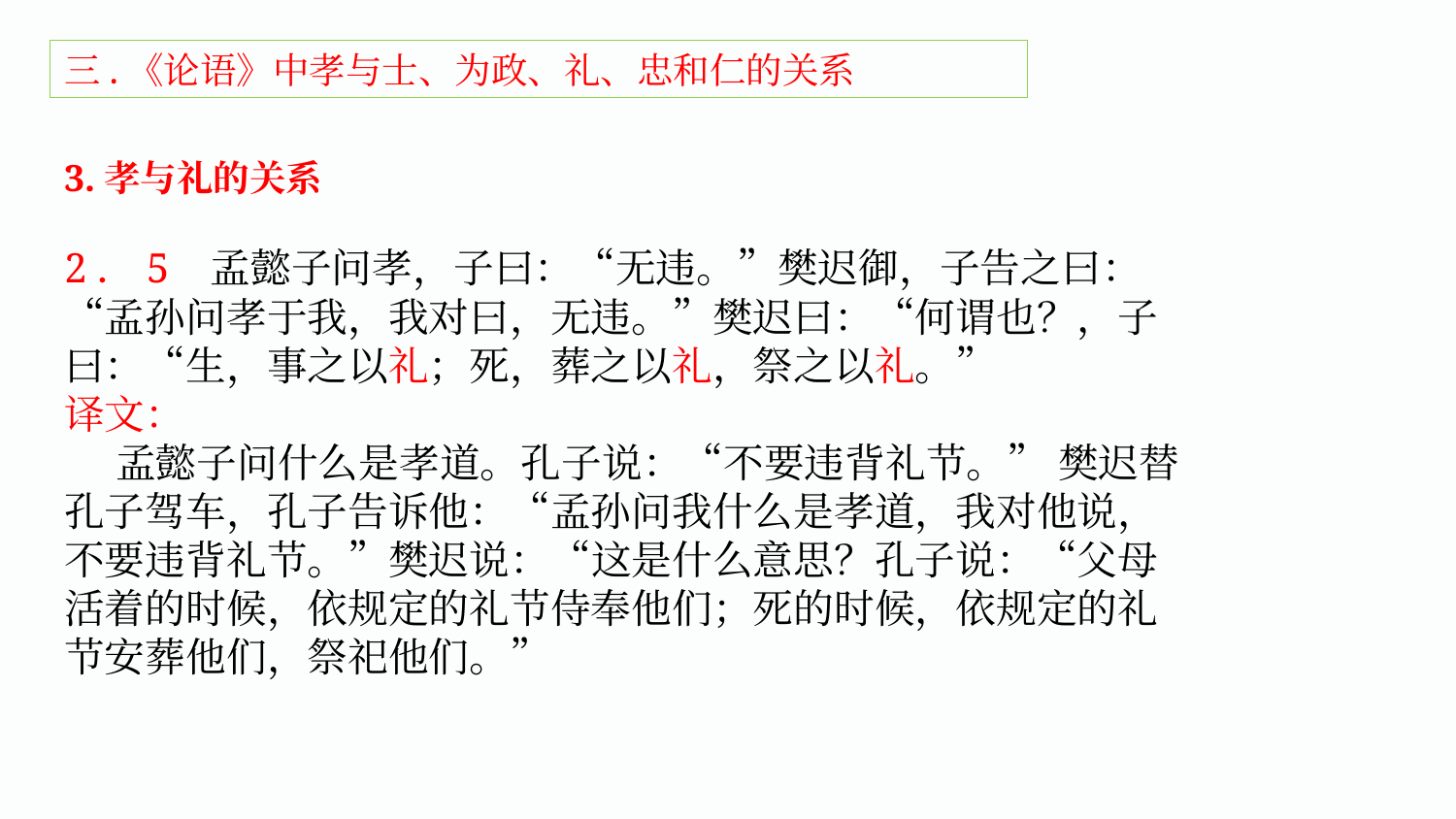

三.《论语》中孝与士、为政、礼、忠和仁的关系
3.孝与礼的关系

2．5   孟懿子问孝，子曰：“无违。”樊迟御，子告之曰：“孟孙问孝于我，我对曰，无违。”樊迟曰：“何谓也？，子曰：“生，事之以礼；死，葬之以礼，祭之以礼。”
译文：
    孟懿子问什么是孝道。孔子说：“不要违背礼节。” 樊迟替孔子驾车，孔子告诉他：“孟孙问我什么是孝道，我对他说，不要违背礼节。”樊迟说：“这是什么意思？孔子说：“父母活着的时候，依规定的礼节侍奉他们；死的时候，依规定的礼节安葬他们，祭祀他们。”